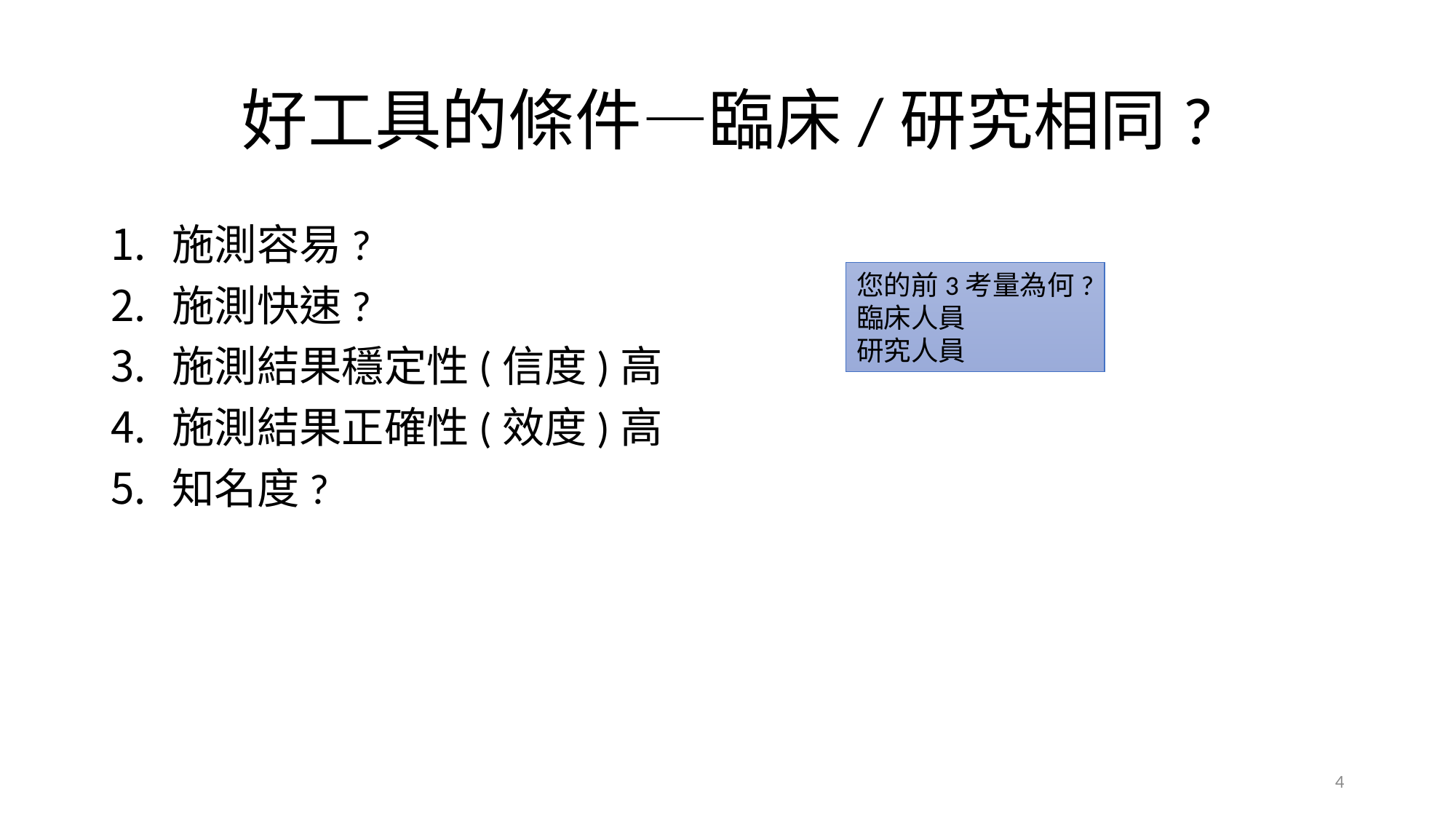

# 好工具的條件—臨床/研究相同?
施測容易?
施測快速?
施測結果穩定性(信度)高
施測結果正確性(效度)高
知名度?

您的前3考量為何?
臨床人員
研究人員
4